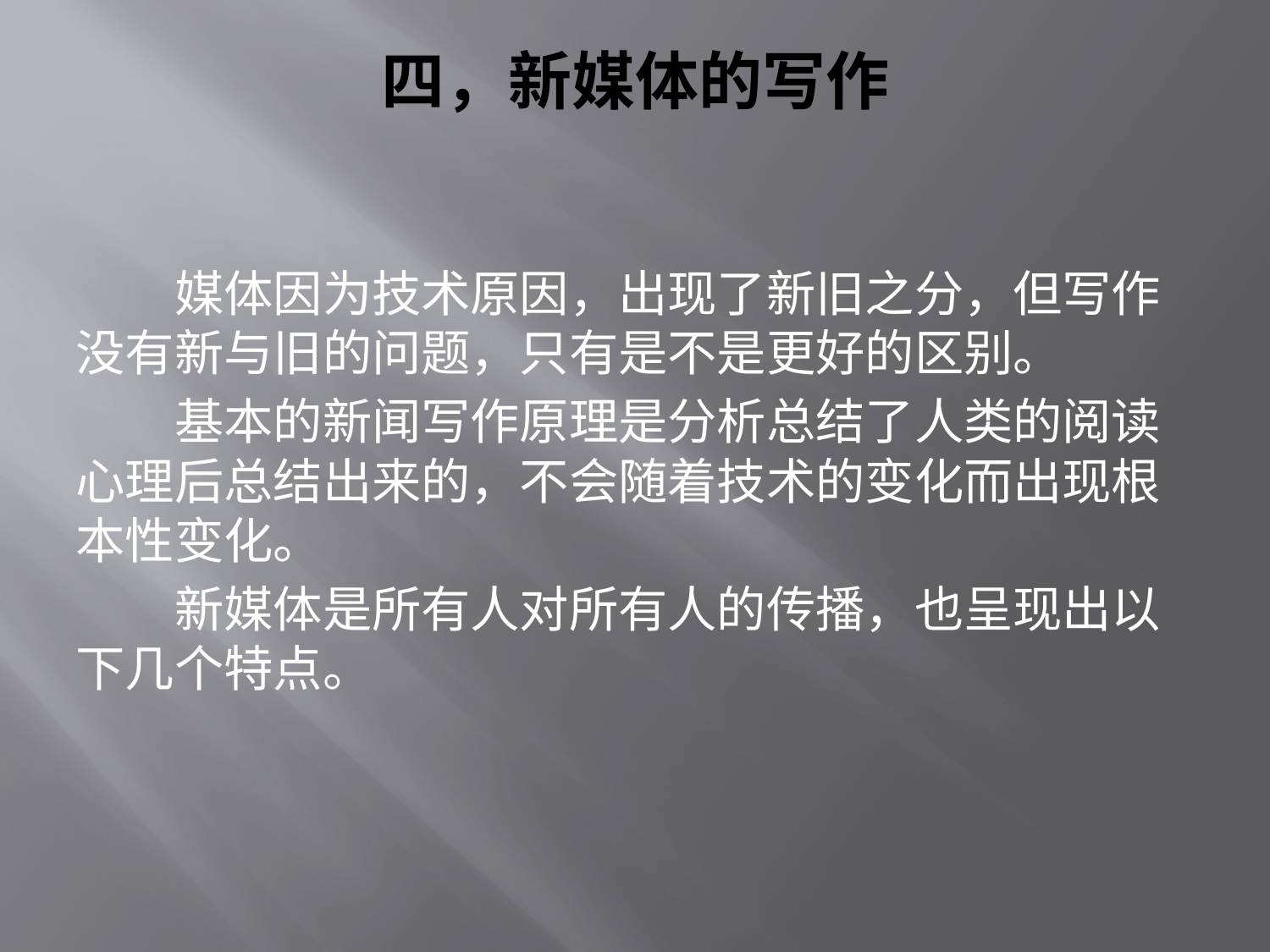

# 四，新媒体的写作
　　媒体因为技术原因，出现了新旧之分，但写作没有新与旧的问题，只有是不是更好的区别。
　　基本的新闻写作原理是分析总结了人类的阅读心理后总结出来的，不会随着技术的变化而出现根本性变化。
　　新媒体是所有人对所有人的传播，也呈现出以下几个特点。